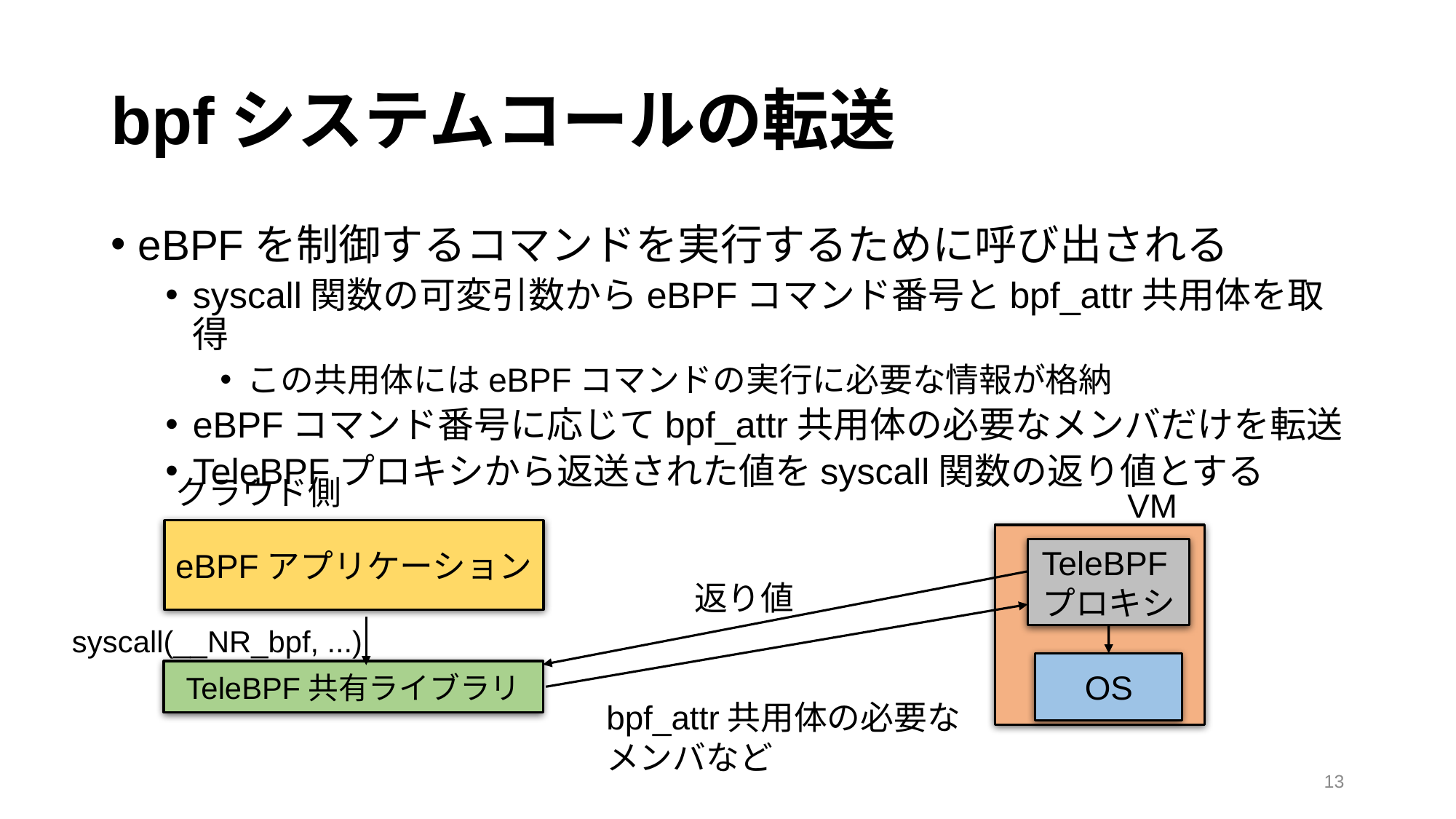

# bpfシステムコールの転送
eBPFを制御するコマンドを実行するために呼び出される
syscall関数の可変引数からeBPFコマンド番号とbpf_attr共用体を取得
この共用体にはeBPFコマンドの実行に必要な情報が格納
eBPFコマンド番号に応じてbpf_attr共用体の必要なメンバだけを転送
TeleBPFプロキシから返送された値をsyscall関数の返り値とする
クラウド側
VM
eBPFアプリケーション

TeleBPFプロキシ
返り値
syscall(__NR_bpf, ...)
OS
TeleBPF共有ライブラリ
bpf_attr共用体の必要な
メンバなど
13